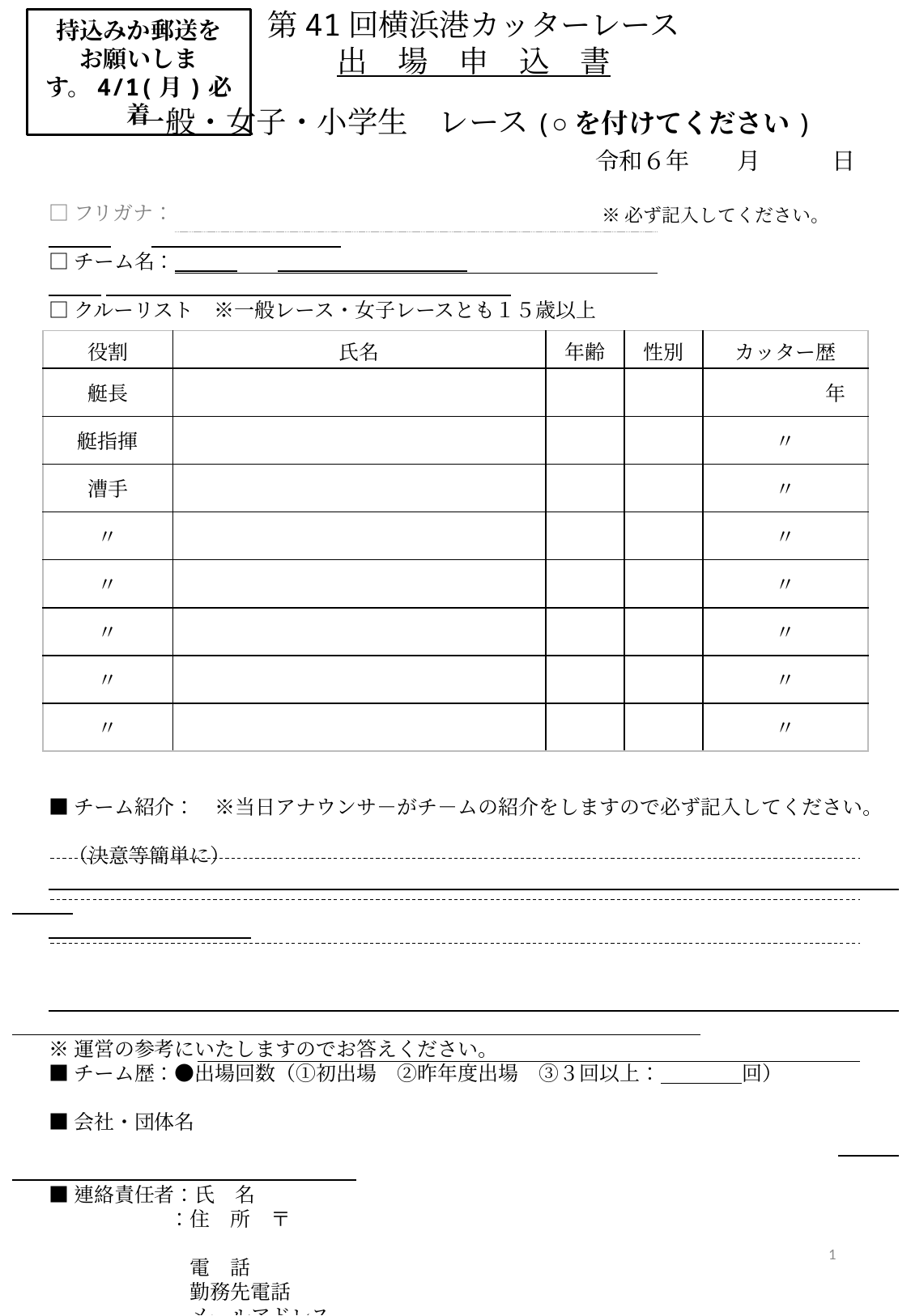

第41回横浜港カッターレース
出　場　申　込　書

一般・女子・小学生　レース(○を付けてください)
　　　　　　　　　　　　　　　　　　令和６年　　月　　　日

□フリガナ：

□チーム名：

□クルーリスト　※一般レース・女子レースとも１５歳以上

■チーム紹介：　※当日アナウンサ－がチ－ムの紹介をしますので必ず記入してください。
　（決意等簡単に）

※運営の参考にいたしますのでお答えください。
■チーム歴：●出場回数（①初出場　②昨年度出場　③３回以上：　　　　回）

■会社・団体名

■連絡責任者：氏　名
　　　　　　：住　所　〒

　　　　　　　電　話
　　　　　　　勤務先電話
　　　　　　　メールアドレス

※メールアドレスは事務局からご連絡する際に使用しますので、正確にご記入ください。
※いただきました個人情報は、本大会の運営以外では使用いたしません。

持込みか郵送を
お願いします。4/1(月)必着
※必ず記入してください。
| 役割 | 氏名 | 年齢 | 性別 | カッター歴 |
| --- | --- | --- | --- | --- |
| 艇長 |  |  |  | 年 |
| 艇指揮 |  |  |  | 〃 |
| 漕手 |  |  |  | 〃 |
| 〃 |  |  |  | 〃 |
| 〃 |  |  |  | 〃 |
| 〃 |  |  |  | 〃 |
| 〃 |  |  |  | 〃 |
| 〃 |  |  |  | 〃 |
1